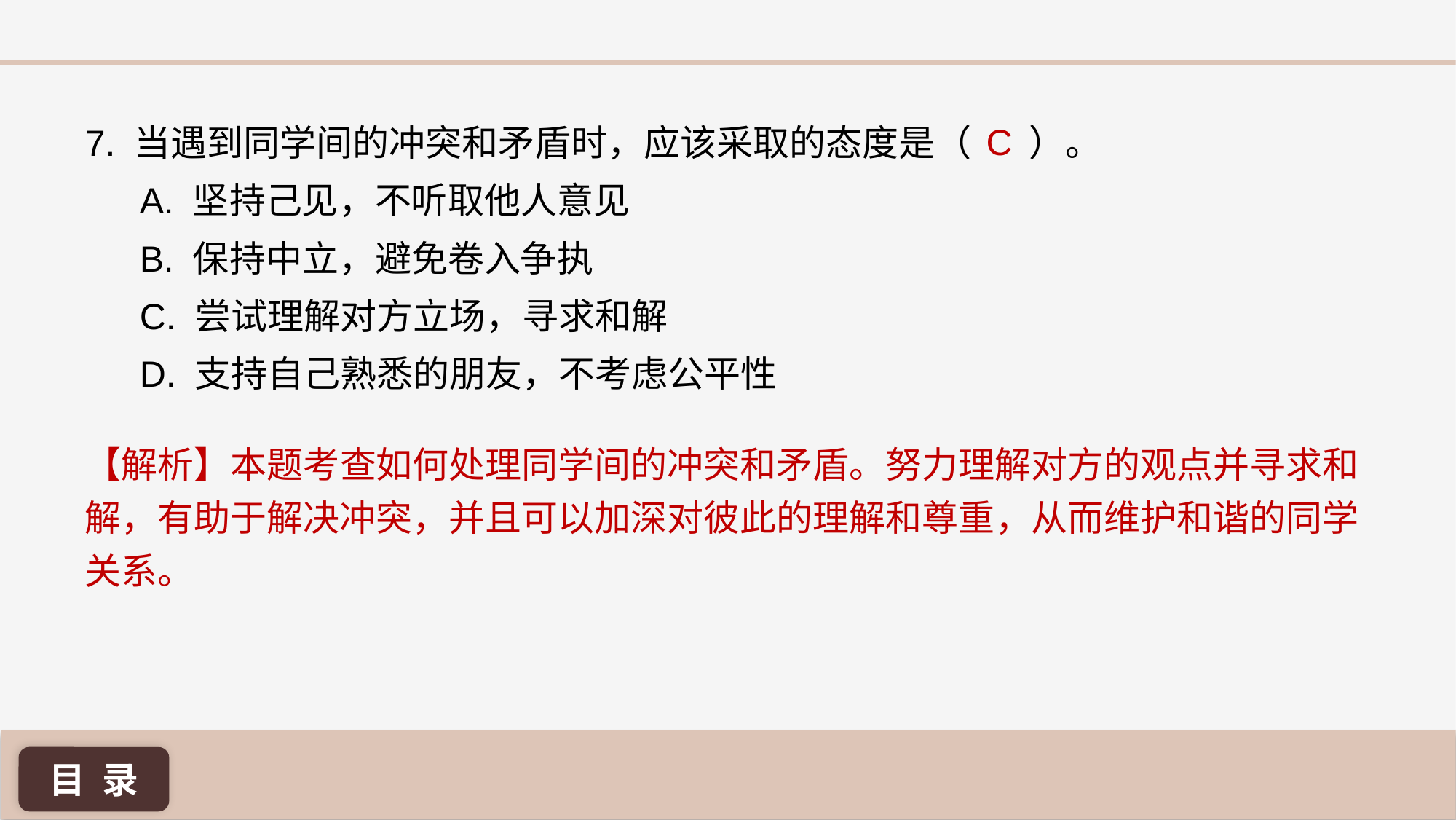

C
7. 当遇到同学间的冲突和矛盾时，应该采取的态度是（       ）。
A. 坚持己见，不听取他人意见
B. 保持中立，避免卷入争执
C. 尝试理解对方立场，寻求和解
D. 支持自己熟悉的朋友，不考虑公平性
【解析】本题考查如何处理同学间的冲突和矛盾。努力理解对方的观点并寻求和解，有助于解决冲突，并且可以加深对彼此的理解和尊重，从而维护和谐的同学关系。